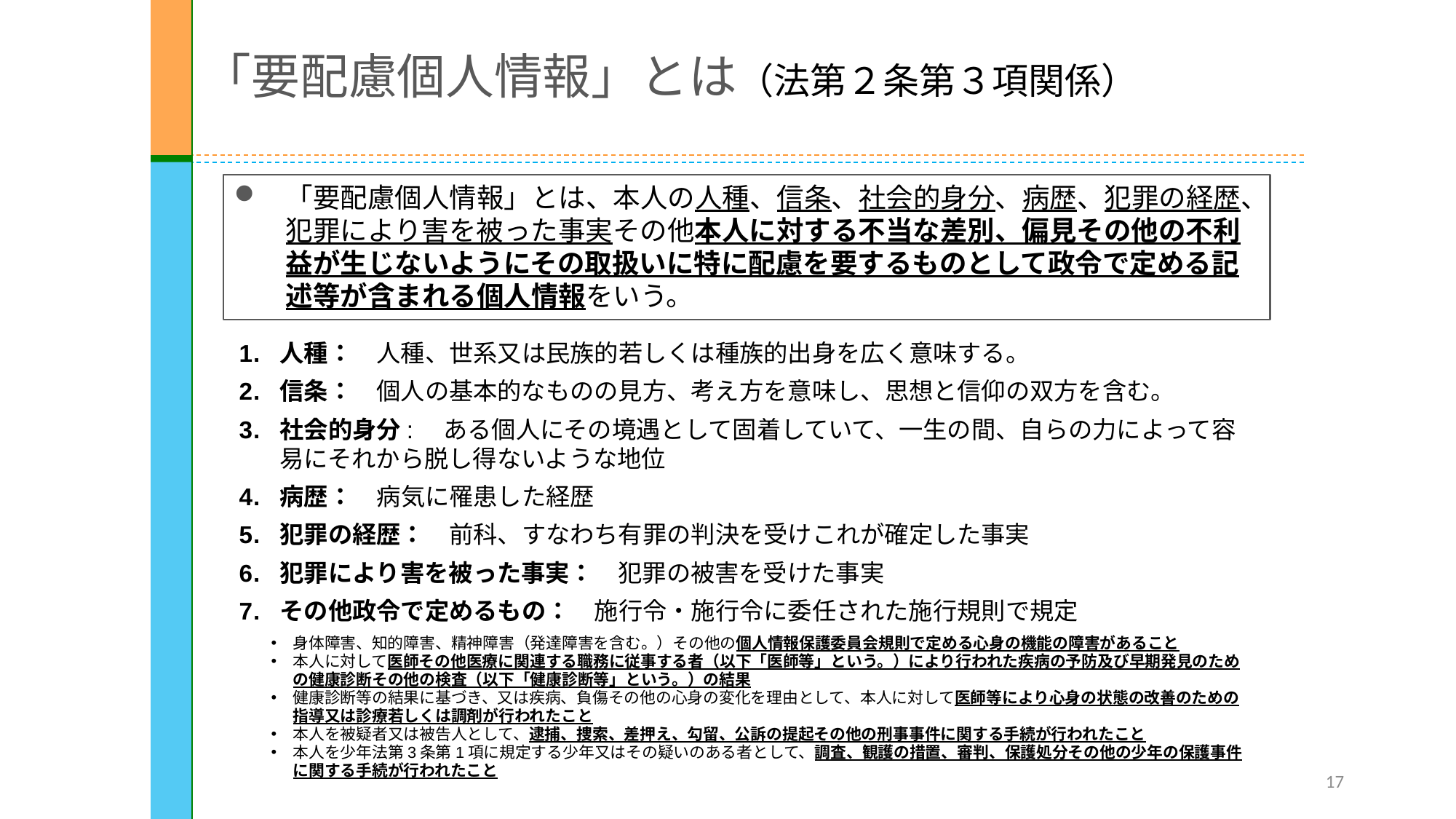

# 「要配慮個人情報」とは（法第２条第３項関係）

「要配慮個人情報」とは、本人の人種、信条、社会的身分、病歴、犯罪の経歴、犯罪により害を被った事実その他本人に対する不当な差別、偏見その他の不利益が生じないようにその取扱いに特に配慮を要するものとして政令で定める記述等が含まれる個人情報をいう。
人種：　人種、世系又は民族的若しくは種族的出身を広く意味する。
信条：　個人の基本的なものの見方、考え方を意味し、思想と信仰の双方を含む。
社会的身分:　ある個人にその境遇として固着していて、一生の間、自らの力によって容易にそれから脱し得ないような地位
病歴：　病気に罹患した経歴
犯罪の経歴：　前科、すなわち有罪の判決を受けこれが確定した事実
犯罪により害を被った事実：　犯罪の被害を受けた事実
その他政令で定めるもの：　施行令・施行令に委任された施行規則で規定
身体障害、知的障害、精神障害（発達障害を含む。）その他の個人情報保護委員会規則で定める心身の機能の障害があること
本人に対して医師その他医療に関連する職務に従事する者（以下「医師等」という。）により行われた疾病の予防及び早期発見のための健康診断その他の検査（以下「健康診断等」という。）の結果
健康診断等の結果に基づき、又は疾病、負傷その他の心身の変化を理由として、本人に対して医師等により心身の状態の改善のための指導又は診療若しくは調剤が行われたこと
本人を被疑者又は被告人として、逮捕、捜索、差押え、勾留、公訴の提起その他の刑事事件に関する手続が行われたこと
本人を少年法第3条第1項に規定する少年又はその疑いのある者として、調査、観護の措置、審判、保護処分その他の少年の保護事件に関する手続が行われたこと

17